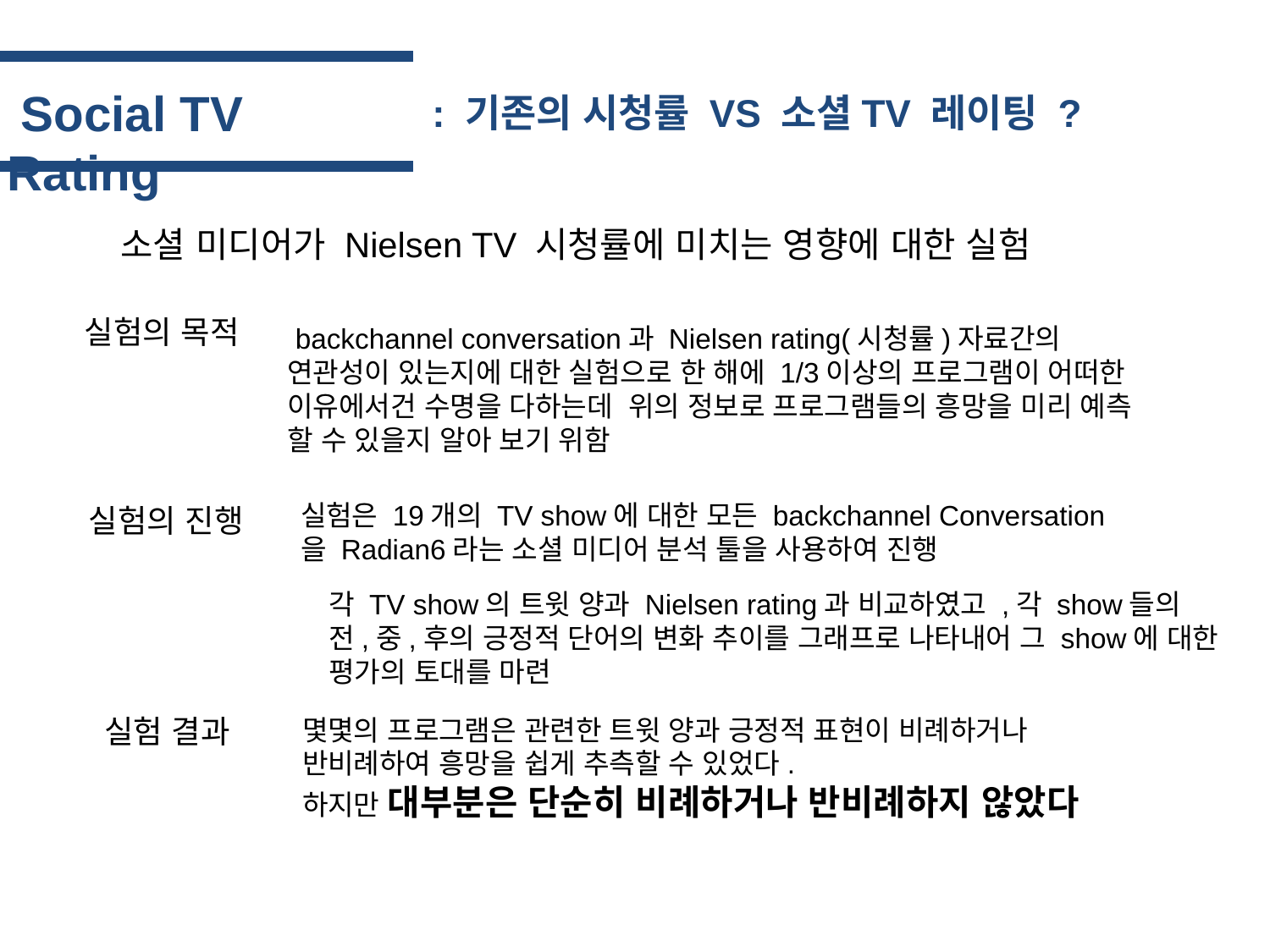

Social TV Rating
: 기존의 시청률 VS 소셜TV 레이팅 ?
소셜 미디어가 Nielsen TV 시청률에 미치는 영향에 대한 실험
실험의 목적
 backchannel conversation과 Nielsen rating(시청률)자료간의 연관성이 있는지에 대한 실험으로 한 해에 1/3이상의 프로그램이 어떠한 이유에서건 수명을 다하는데  위의 정보로 프로그램들의 흥망을 미리 예측 할 수 있을지 알아 보기 위함

실험은 19개의 TV show에 대한 모든 backchannel Conversation을 Radian6라는 소셜 미디어 분석 툴을 사용하여 진행
실험의 진행
각 TV show의 트윗 양과 Nielsen rating과 비교하였고 ,각 show들의
전,중,후의 긍정적 단어의 변화 추이를 그래프로 나타내어 그 show에 대한
평가의 토대를 마련
실험 결과
몇몇의 프로그램은 관련한 트윗 양과 긍정적 표현이 비례하거나 반비례하여 흥망을 쉽게 추측할 수 있었다.
하지만 대부분은 단순히 비례하거나 반비례하지 않았다